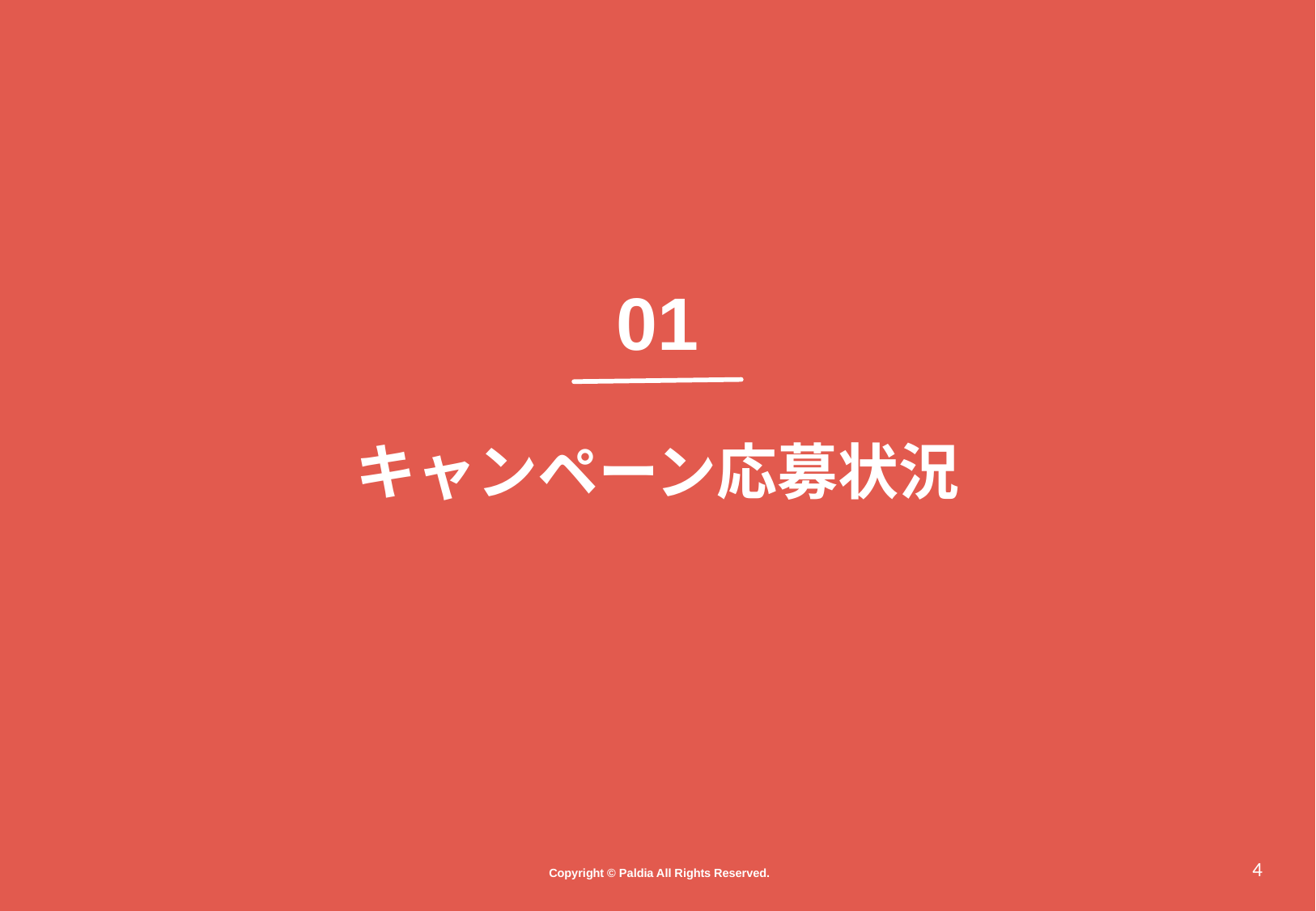

01
# キャンペーン応募状況
4
Copyright © Paldia All Rights Reserved.